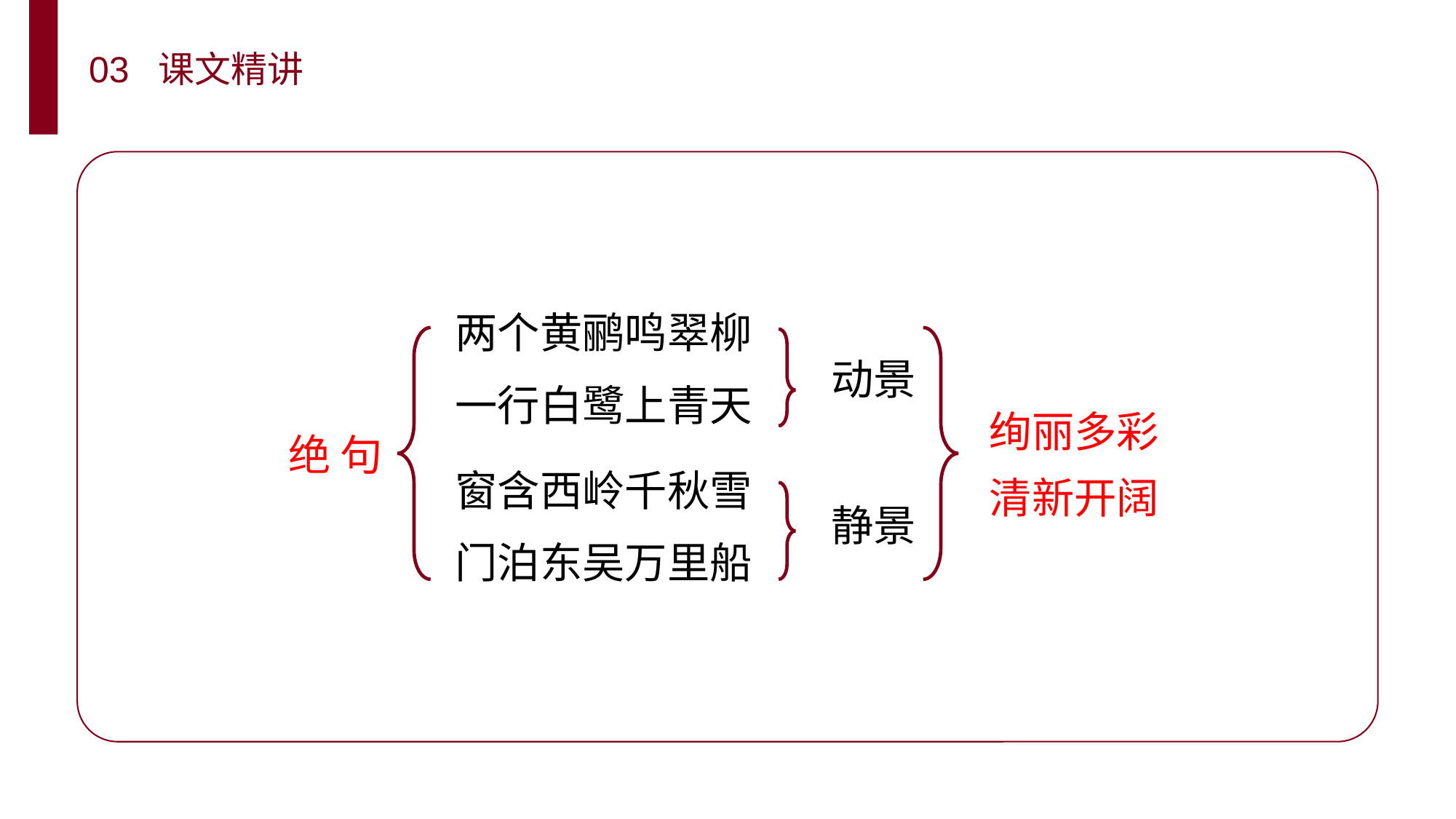

03  课文精讲
两个黄鹂鸣翠柳
一行白鹭上青天

动景
绚丽多彩
清新开阔
绝 句
窗含西岭千秋雪
门泊东吴万里船

静景